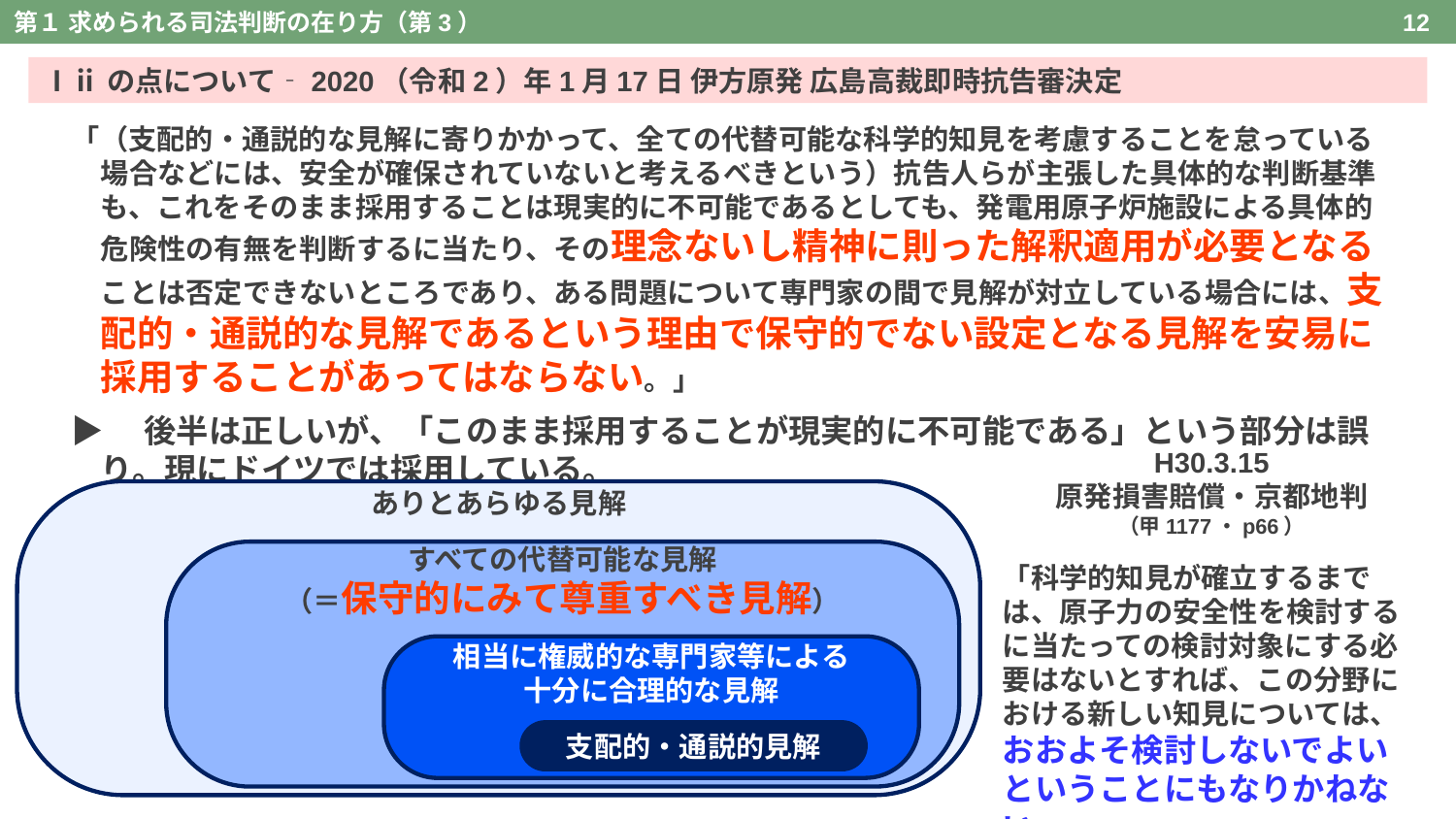

第１ 求められる司法判断の在り方（第3）
12
Ⅰⅱの点について‐2020（令和2）年1月17日 伊方原発 広島高裁即時抗告審決定
「（支配的・通説的な見解に寄りかかって、全ての代替可能な科学的知見を考慮することを怠っている場合などには、安全が確保されていないと考えるべきという）抗告人らが主張した具体的な判断基準も、これをそのまま採用することは現実的に不可能であるとしても、発電用原子炉施設による具体的危険性の有無を判断するに当たり、その理念ないし精神に則った解釈適用が必要となることは否定できないところであり、ある問題について専門家の間で見解が対立している場合には、支配的・通説的な見解であるという理由で保守的でない設定となる見解を安易に採用することがあってはならない。」
▶　後半は正しいが、「このまま採用することが現実的に不可能である」という部分は誤り。現にドイツでは採用している。
H30.3.15
原発損害賠償・京都地判
（甲1177・p66）

「科学的知見が確立するまでは、原子力の安全性を検討するに当たっての検討対象にする必要はないとすれば、この分野における新しい知見については、おおよそ検討しないでよいということにもなりかねない」
ありとあらゆる見解

すべての代替可能な見解
（＝保守的にみて尊重すべき見解）

相当に権威的な専門家等による
十分に合理的な見解

支配的・通説的見解